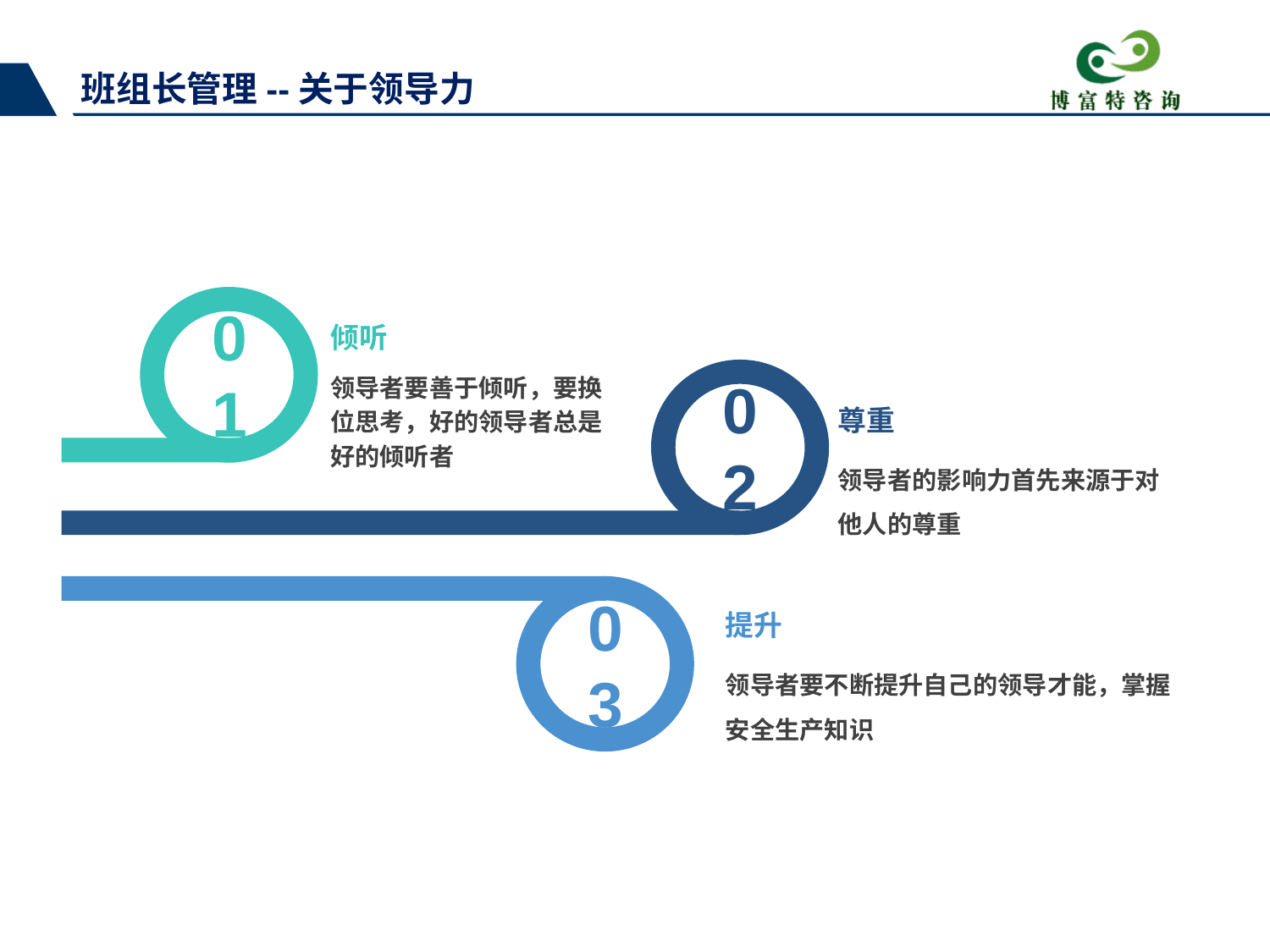

班组长管理--关于领导力

01
倾听
领导者要善于倾听，要换位思考，好的领导者总是好的倾听者

02
尊重
领导者的影响力首先来源于对他人的尊重

03
提升
领导者要不断提升自己的领导才能，掌握安全生产知识